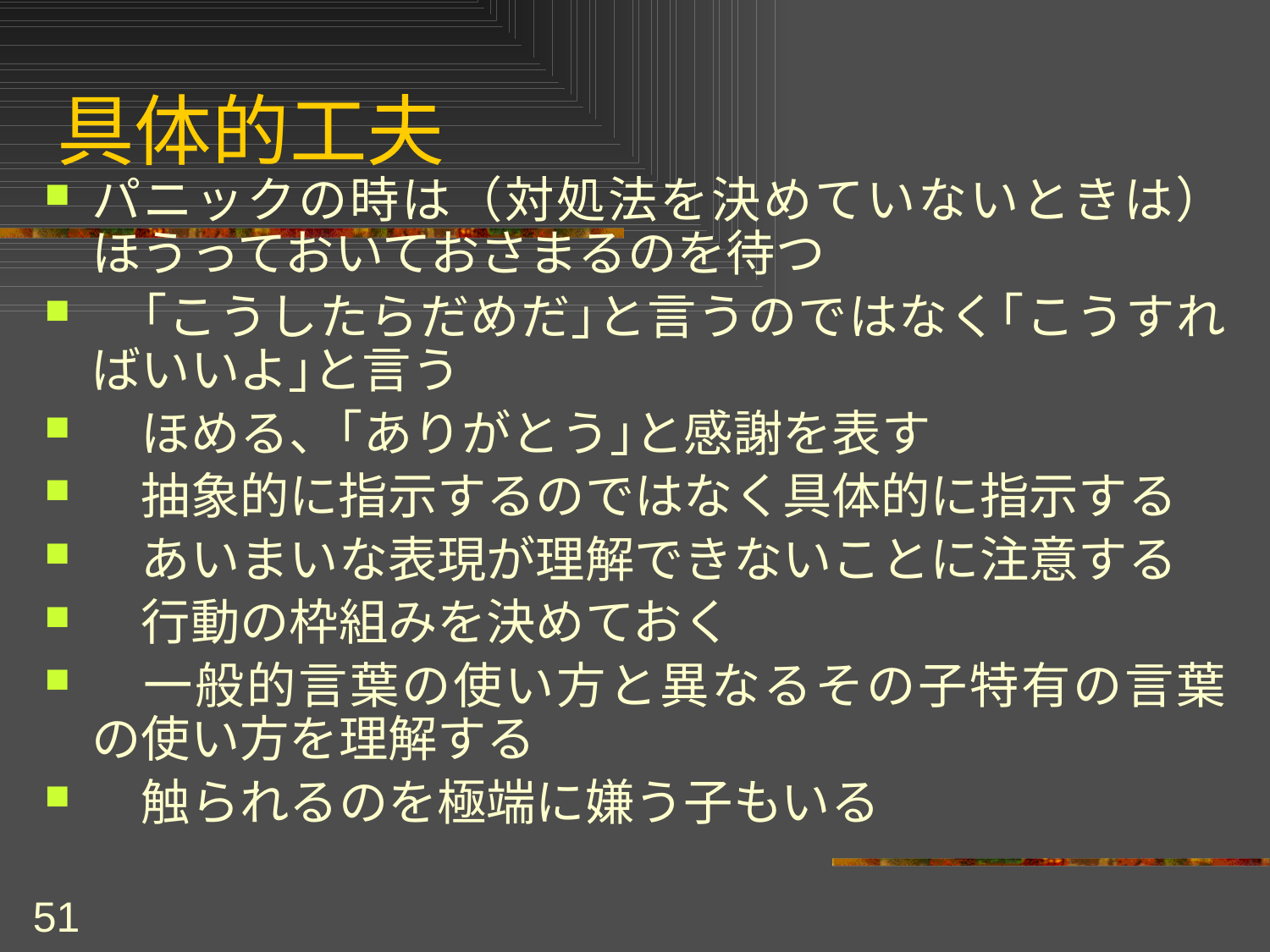

# 具体的工夫
パニックの時は（対処法を決めていないときは）ほうっておいておさまるのを待つ
　｢こうしたらだめだ｣と言うのではなく｢こうすればいいよ｣と言う
　ほめる、｢ありがとう｣と感謝を表す
　抽象的に指示するのではなく具体的に指示する
　あいまいな表現が理解できないことに注意する
　行動の枠組みを決めておく
　一般的言葉の使い方と異なるその子特有の言葉の使い方を理解する
　触られるのを極端に嫌う子もいる
51